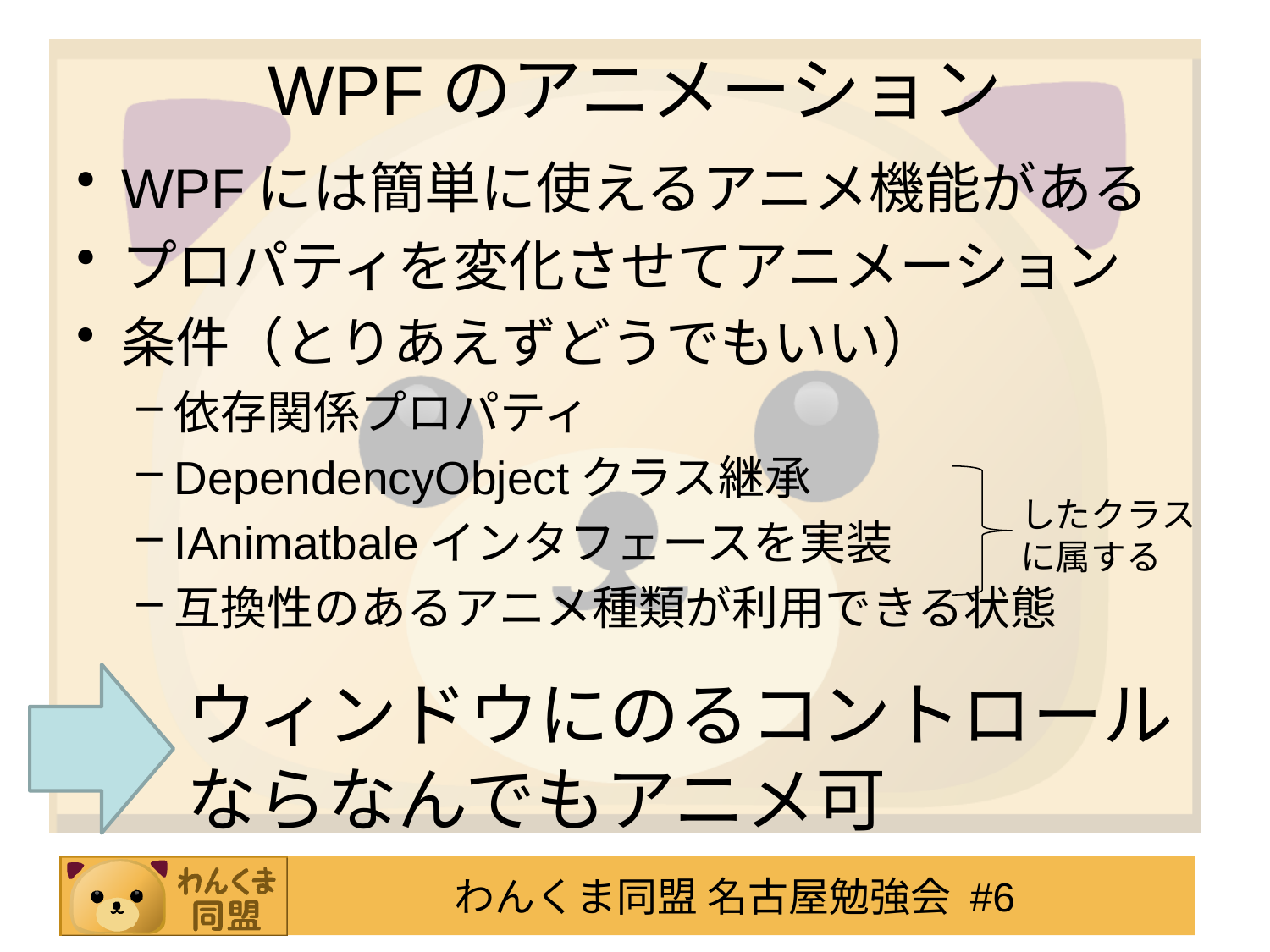

# WPFのアニメーション
WPFには簡単に使えるアニメ機能がある
プロパティを変化させてアニメーション
条件（とりあえずどうでもいい）
依存関係プロパティ
DependencyObjectクラス継承
IAnimatbaleインタフェースを実装
互換性のあるアニメ種類が利用できる状態

したクラス
に属する

ウィンドウにのるコントロール
ならなんでもアニメ可